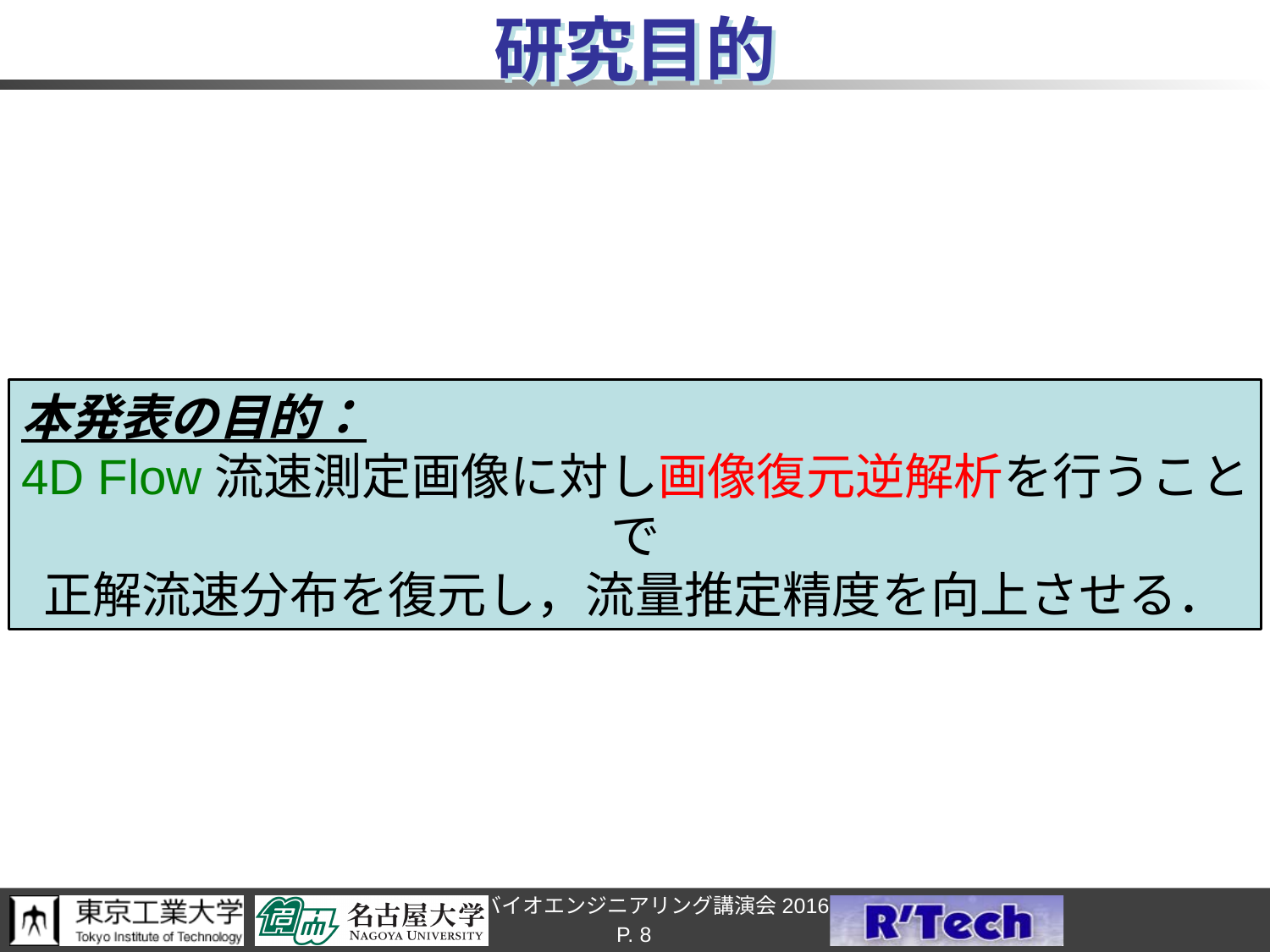

# 研究目的
本発表の目的：
4D Flow流速測定画像に対し画像復元逆解析を行うことで
正解流速分布を復元し，流量推定精度を向上させる．
P. 8